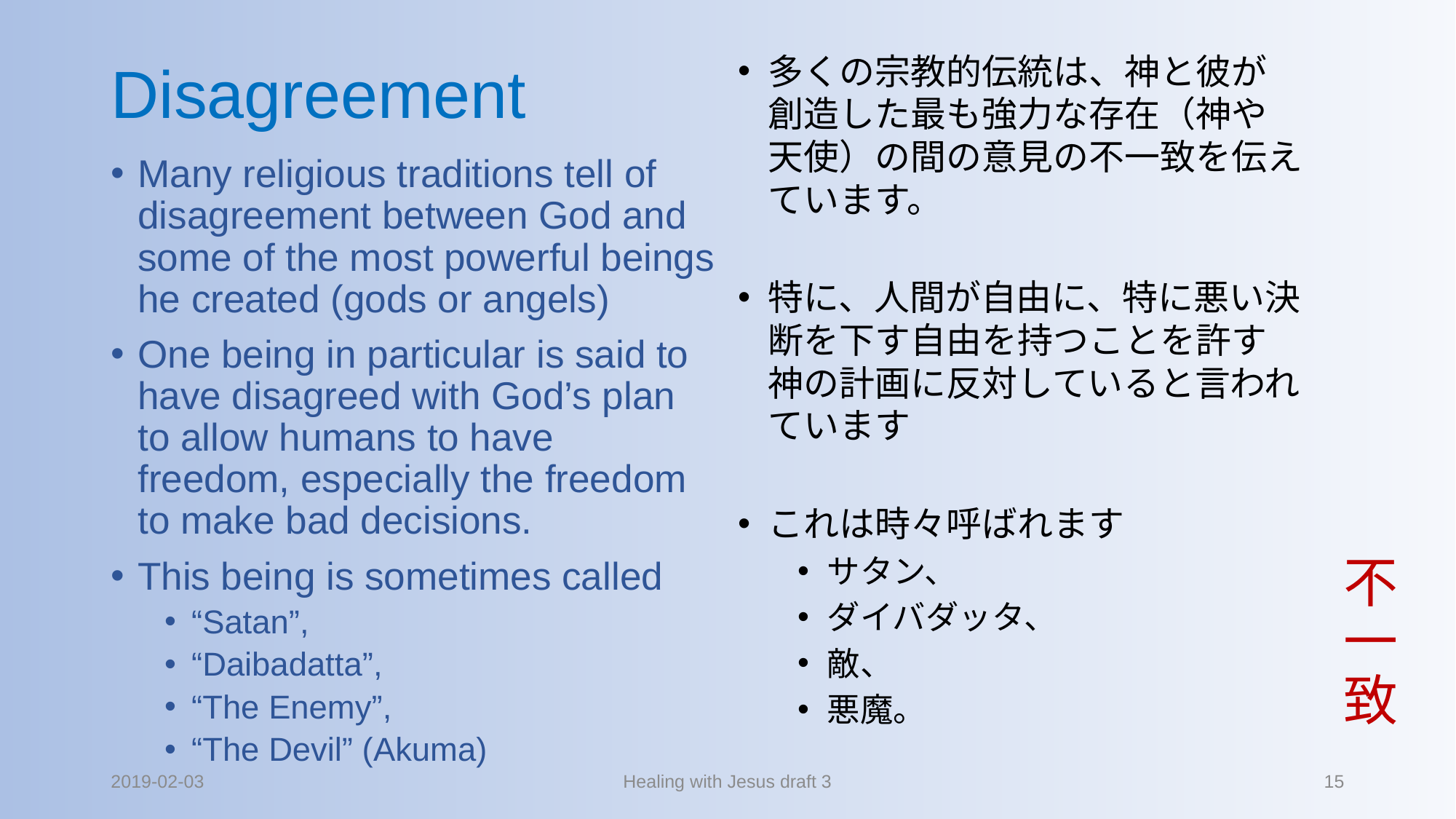

# Disagreement
多くの宗教的伝統は、神と彼が創造した最も強力な存在（神や天使）の間の意見の不一致を伝えています。
特に、人間が自由に、特に悪い決断を下す自由を持つことを許す神の計画に反対していると言われています
これは時々呼ばれます
サタン、
ダイバダッタ、
敵、
悪魔。
不一致
Many religious traditions tell of disagreement between God and some of the most powerful beings he created (gods or angels)
One being in particular is said to have disagreed with God’s plan to allow humans to have freedom, especially the freedom to make bad decisions.
This being is sometimes called
“Satan”,
“Daibadatta”,
“The Enemy”,
“The Devil” (Akuma)
2019-02-03
Healing with Jesus draft 3
15